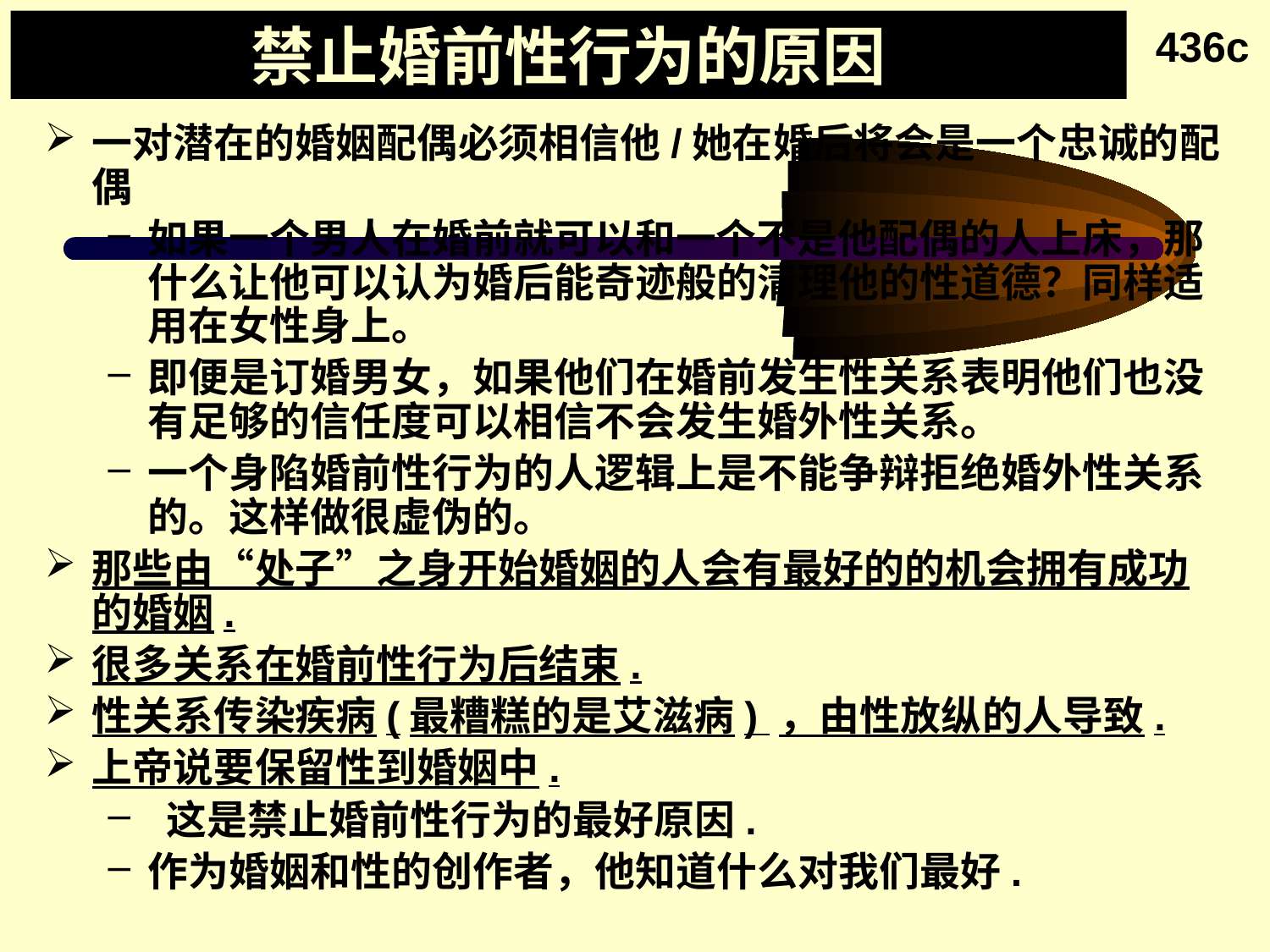

# 禁止婚前性行为的原因
436c
一对潜在的婚姻配偶必须相信他/她在婚后将会是一个忠诚的配偶
如果一个男人在婚前就可以和一个不是他配偶的人上床，那什么让他可以认为婚后能奇迹般的清理他的性道德？同样适用在女性身上。
即便是订婚男女，如果他们在婚前发生性关系表明他们也没有足够的信任度可以相信不会发生婚外性关系。
一个身陷婚前性行为的人逻辑上是不能争辩拒绝婚外性关系的。这样做很虚伪的。
那些由“处子”之身开始婚姻的人会有最好的的机会拥有成功的婚姻.
很多关系在婚前性行为后结束.
性关系传染疾病(最糟糕的是艾滋病) ，由性放纵的人导致.
上帝说要保留性到婚姻中.
 这是禁止婚前性行为的最好原因.
作为婚姻和性的创作者，他知道什么对我们最好.